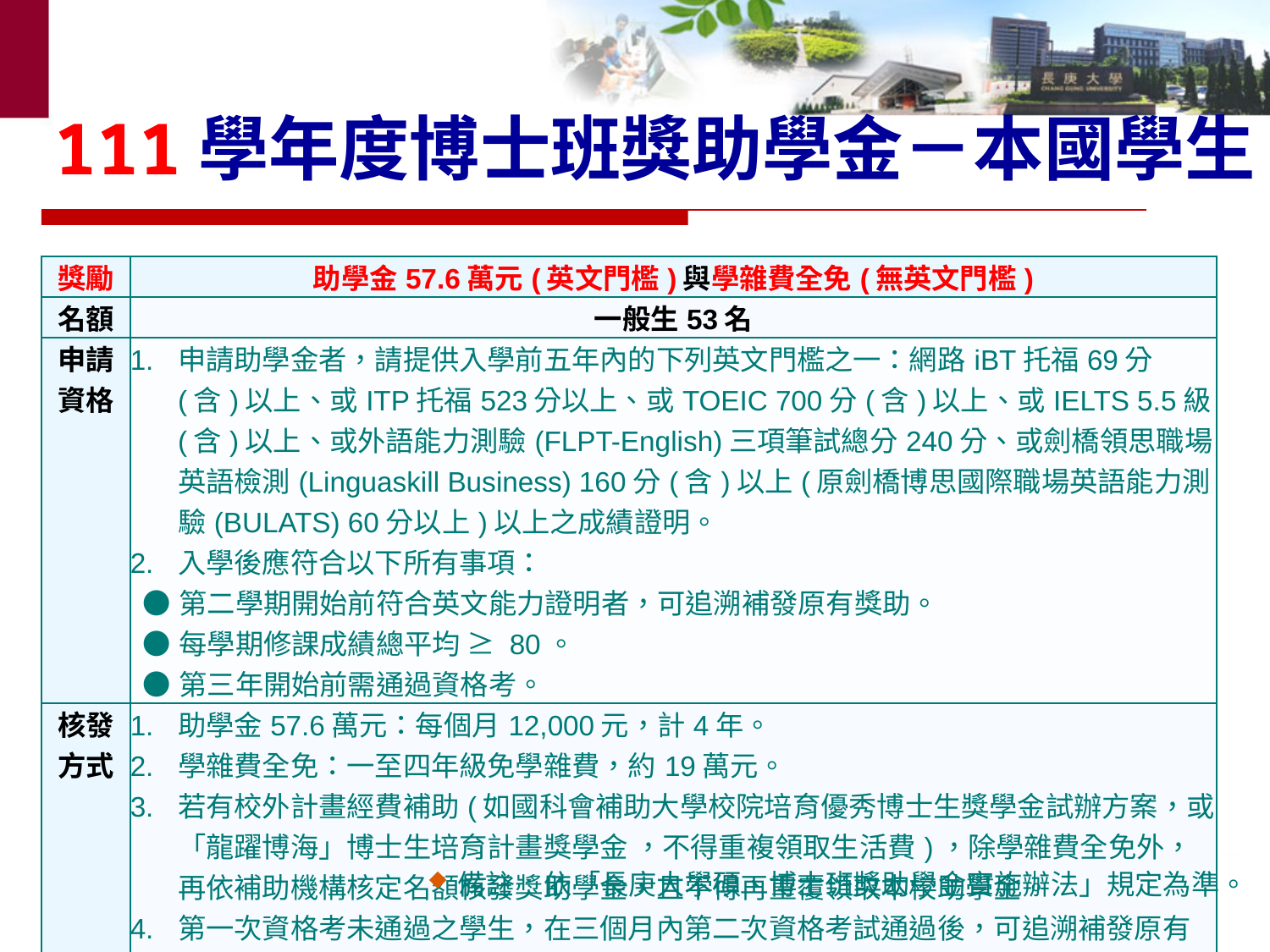

# 111學年度博士班獎助學金－本國學生
| 獎勵 | 助學金57.6萬元(英文門檻)與學雜費全免(無英文門檻) |
| --- | --- |
| 名額 | 一般生53名 |
| 申請 資格 | 申請助學金者，請提供入學前五年內的下列英文門檻之一：網路iBT托福69分(含)以上、或ITP托福523分以上、或TOEIC 700分(含)以上、或IELTS 5.5級(含)以上、或外語能力測驗(FLPT-English)三項筆試總分240分、或劍橋領思職場英語檢測(Linguaskill Business) 160分(含)以上(原劍橋博思國際職場英語能力測驗(BULATS) 60分以上)以上之成績證明。 入學後應符合以下所有事項： ●第二學期開始前符合英文能力證明者，可追溯補發原有獎助。 ●每學期修課成績總平均 ≥ 80。 ●第三年開始前需通過資格考。 |
| 核發 方式 | 助學金57.6萬元：每個月12,000元，計4年。 學雜費全免：一至四年級免學雜費，約19萬元。 若有校外計畫經費補助(如國科會補助大學校院培育優秀博士生獎學金試辦方案，或「龍躍博海」博士生培育計畫獎學金 ，不得重複領取生活費)，除學雜費全免外，再依補助機構核定名額核發獎助學金，且不得再重覆領取本校助學金。 第一次資格考未通過之學生，在三個月內第二次資格考試通過後，可追溯補發原有獎助(學雜費減免及每月助學金)。 |
2021/8/20
備註:依「長庚大學碩、博士班獎助學金實施辦法」規定為準。